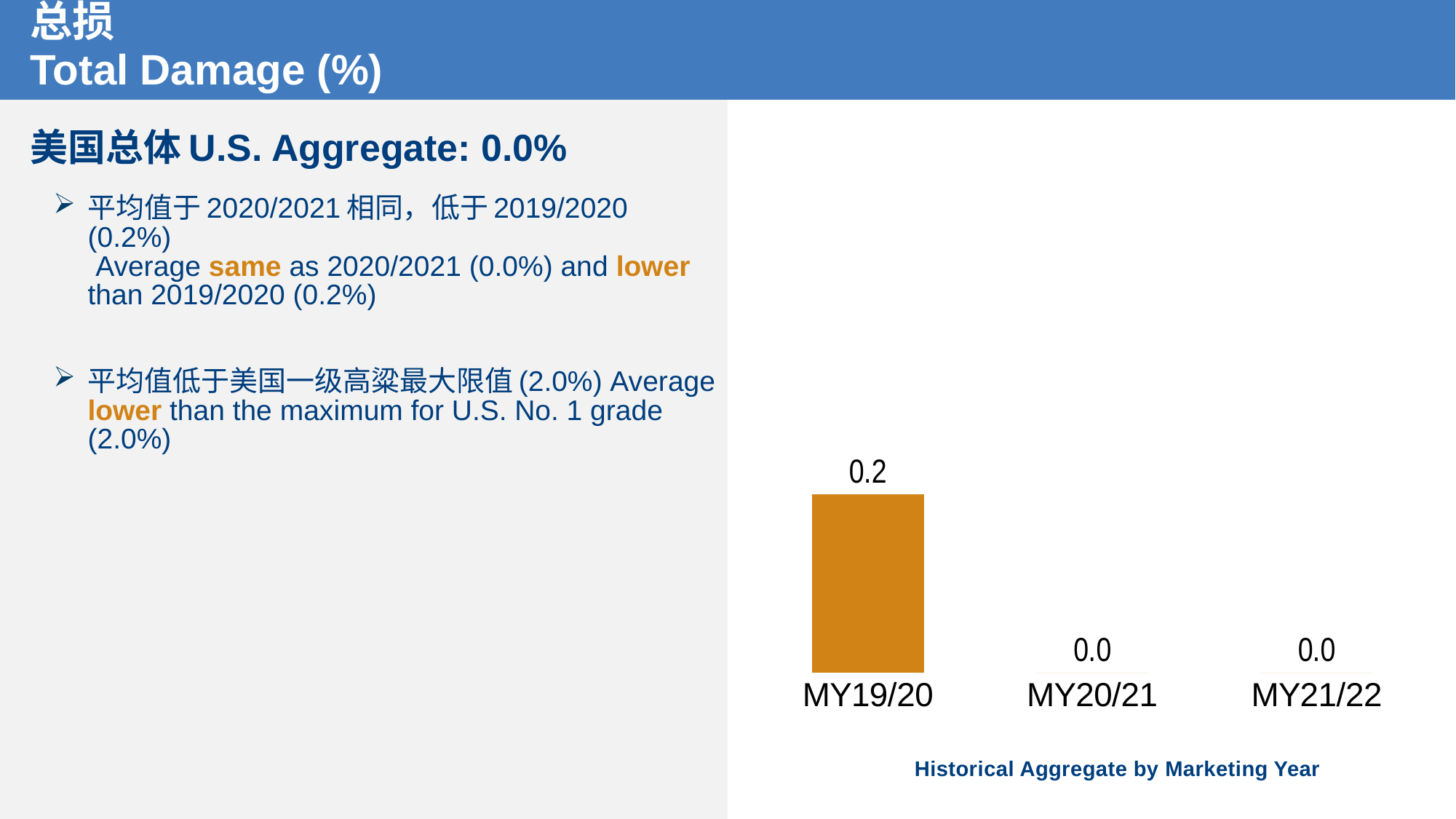

# 总损 Total Damage (%)

### Chart

| Category | Total Damage (%) |
|---|---|
| MY19/20 | 0.2 |
| MY20/21 | 0.0 |
| MY21/22 | 0.0 |
美国总体U.S. Aggregate: 0.0%

平均值于2020/2021相同，低于2019/2020 (0.2%)
 Average same as 2020/2021 (0.0%) and lower than 2019/2020 (0.2%)

平均值低于美国一级高粱最大限值(2.0%) Average lower than the maximum for U.S. No. 1 grade (2.0%)